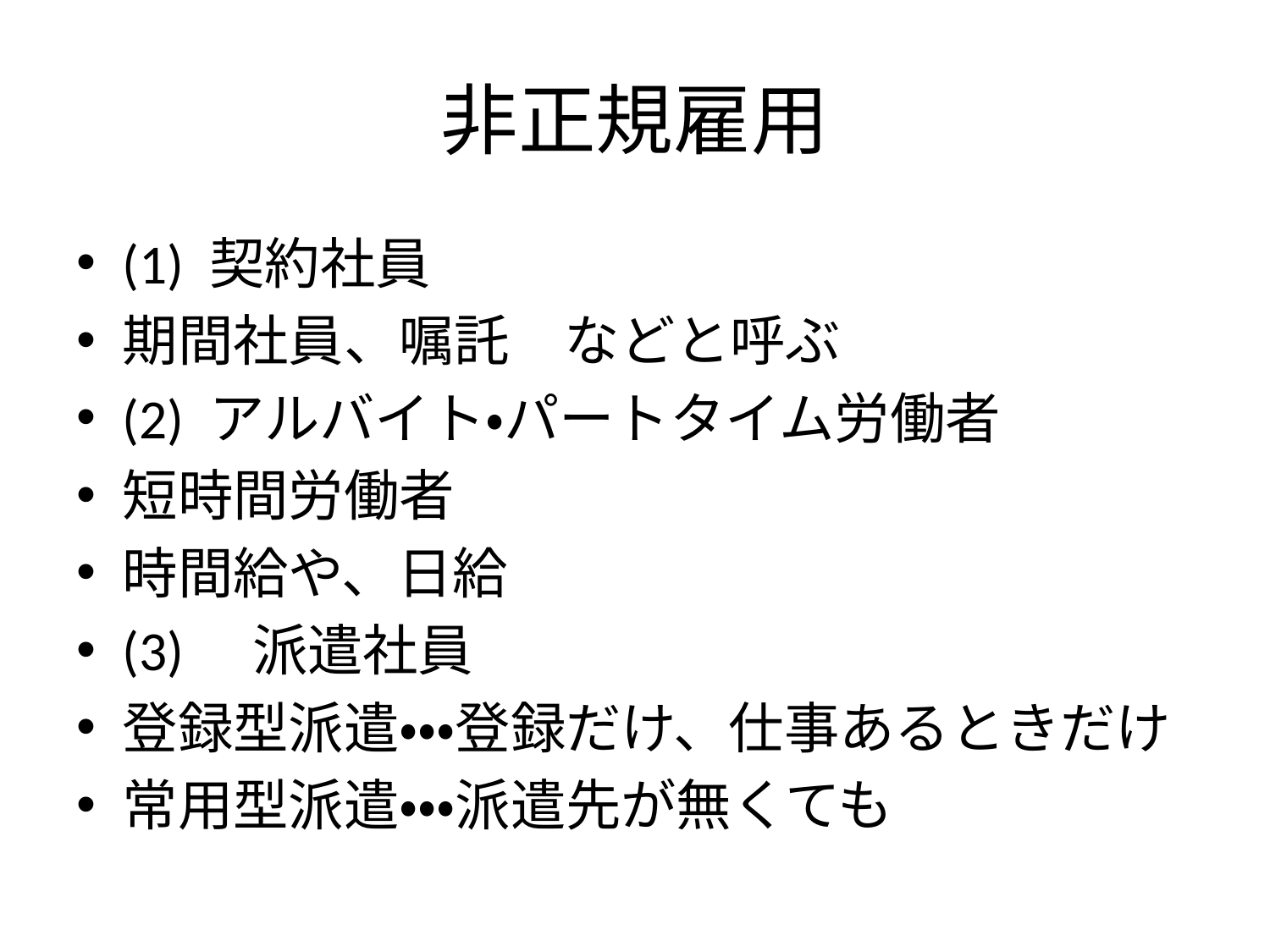

# 非正規雇用
(1) 契約社員
期間社員、嘱託　などと呼ぶ
(2) アルバイト・パートタイム労働者
短時間労働者
時間給や、日給
(3)　派遣社員
登録型派遣・・・登録だけ、仕事あるときだけ
常用型派遣・・・派遣先が無くても